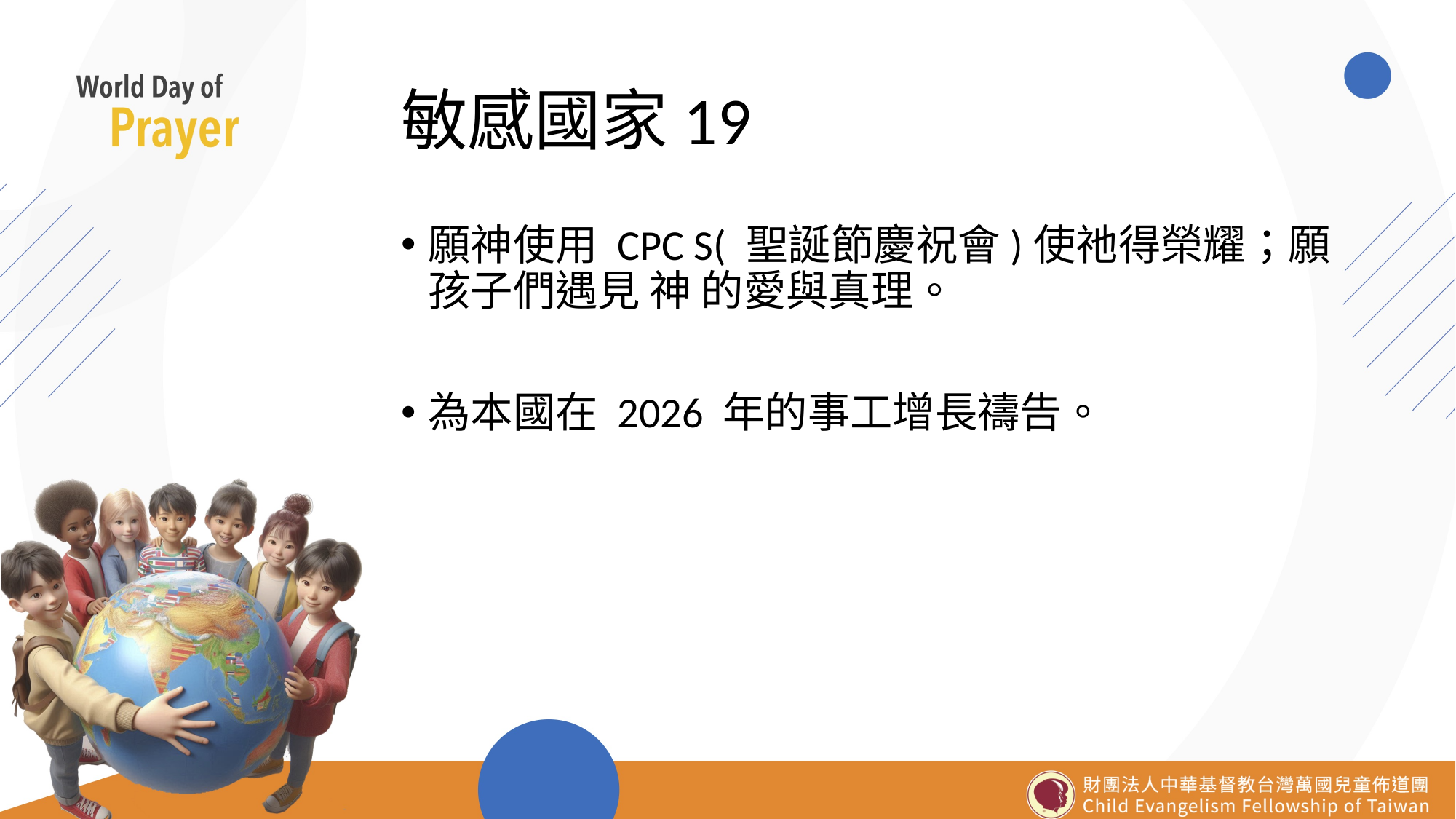

# 敏感國家19
願神使用 CPC S( 聖誕節慶祝會)使祂得榮耀；願孩子們遇見 神 的愛與真理。

為本國在 2026 年的事工增長禱告。